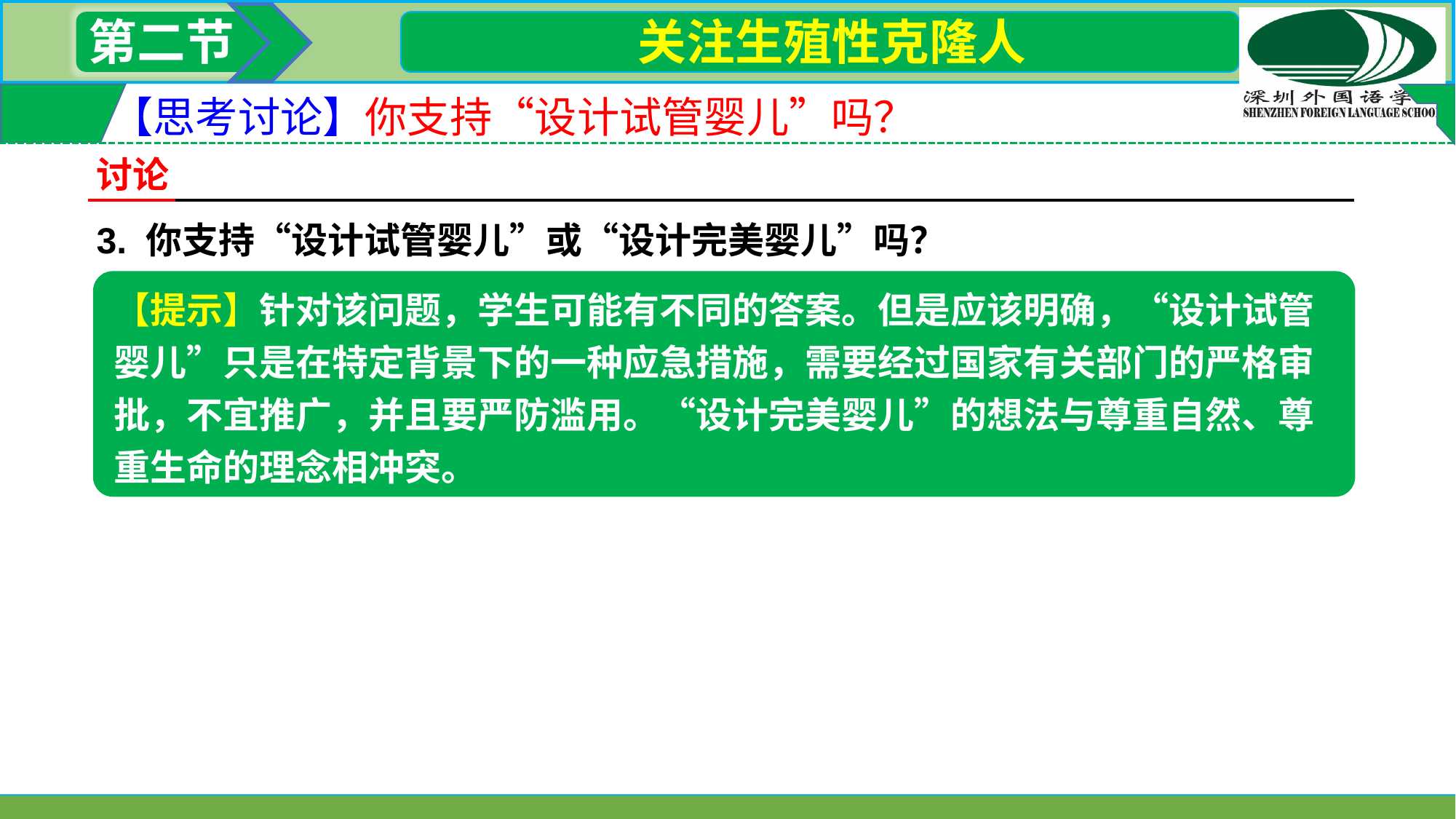

第二节
     关注生殖性克隆人

【思考讨论】你支持“设计试管婴儿”吗？

讨论
3. 你支持“设计试管婴儿”或“设计完美婴儿”吗？

【提示】针对该问题，学生可能有不同的答案。但是应该明确，“设计试管婴儿”只是在特定背景下的一种应急措施，需要经过国家有关部门的严格审批，不宜推广，并且要严防滥用。“设计完美婴儿”的想法与尊重自然、尊重生命的理念相冲突。